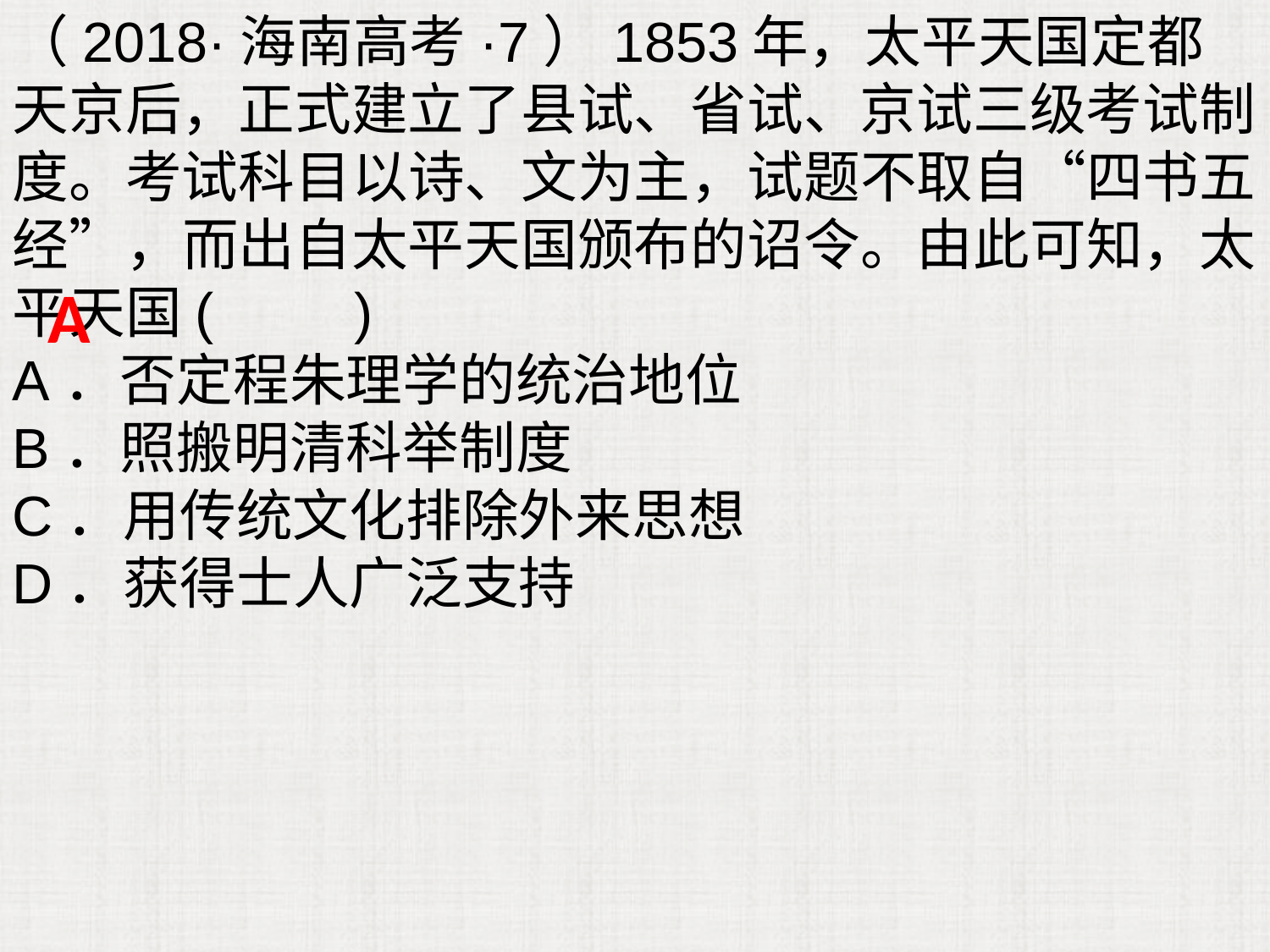

（2018·海南高考·7）1853年，太平天国定都天京后，正式建立了县试、省试、京试三级考试制度。考试科目以诗、文为主，试题不取自“四书五经”，而出自太平天国颁布的诏令。由此可知，太平天国(　　)
A．否定程朱理学的统治地位
B．照搬明清科举制度
C．用传统文化排除外来思想
D．获得士人广泛支持

A